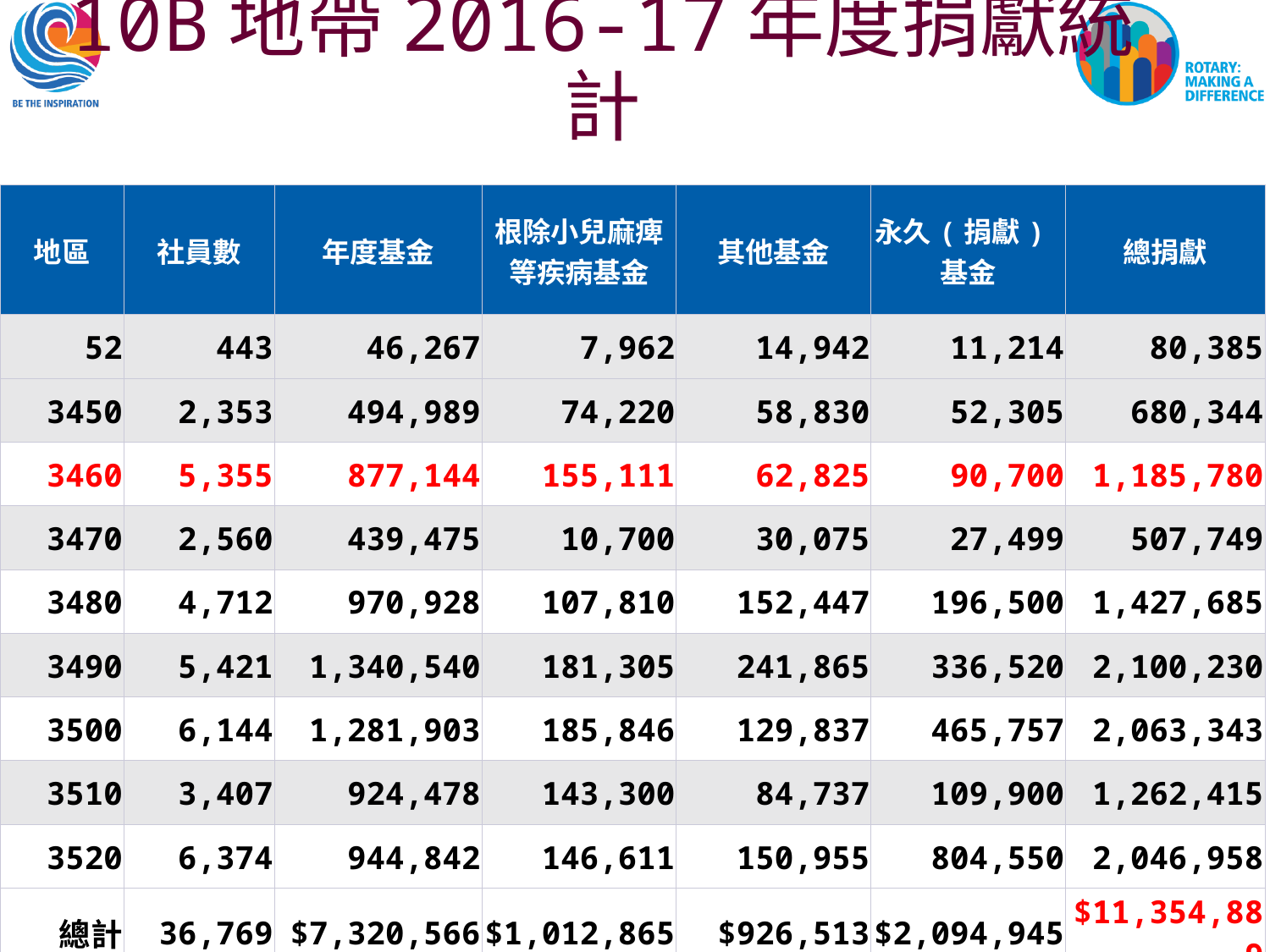

10B地帶2016-17年度捐獻統計
| 地區 | 社員數 | 年度基金 | 根除小兒麻痺 等疾病基金 | 其他基金 | 永久(捐獻) 基金 | 總捐獻 |
| --- | --- | --- | --- | --- | --- | --- |
| 52 | 443 | 46,267 | 7,962 | 14,942 | 11,214 | 80,385 |
| 3450 | 2,353 | 494,989 | 74,220 | 58,830 | 52,305 | 680,344 |
| 3460 | 5,355 | 877,144 | 155,111 | 62,825 | 90,700 | 1,185,780 |
| 3470 | 2,560 | 439,475 | 10,700 | 30,075 | 27,499 | 507,749 |
| 3480 | 4,712 | 970,928 | 107,810 | 152,447 | 196,500 | 1,427,685 |
| 3490 | 5,421 | 1,340,540 | 181,305 | 241,865 | 336,520 | 2,100,230 |
| 3500 | 6,144 | 1,281,903 | 185,846 | 129,837 | 465,757 | 2,063,343 |
| 3510 | 3,407 | 924,478 | 143,300 | 84,737 | 109,900 | 1,262,415 |
| 3520 | 6,374 | 944,842 | 146,611 | 150,955 | 804,550 | 2,046,958 |
| 總計 | 36,769 | $7,320,566 | $1,012,865 | $926,513 | $2,094,945 | $11,354,889 |